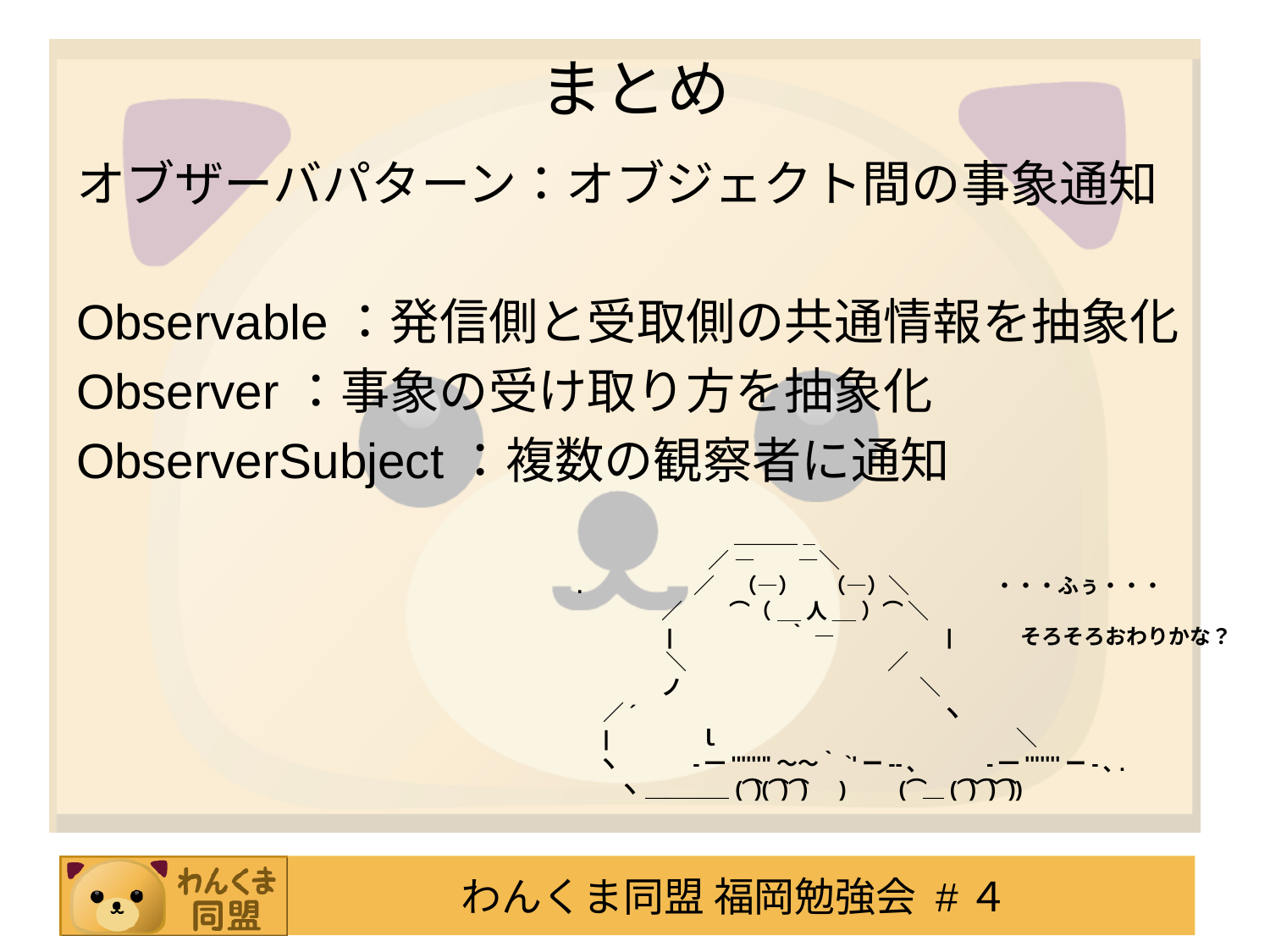

# まとめ
オブザーバパターン：オブジェクト間の事象通知

Observable：発信側と受取側の共通情報を抽象化
Observer：事象の受け取り方を抽象化
ObserverSubject：複数の観察者に通知
　　　　　　 　 ＿＿＿_
　　　　　　 ／ ―　　―＼
.　　　　　／　（―） 　（―）＼　　　　・・・ふぅ・・・
　　　　／　　 ⌒（__人__）⌒ ＼
　　　　|　　 　　　｀ ―　　　　　|　　　そろそろおわりかな？
　　　　 ＼　　　　 　　　　　 ／
　　　　ノ　　　　　　　　　　 　＼
　 ／´　　　　　　　　　　　　 　　ヽ
　|　　　　ｌ　　　　　　　　　　　　　　＼
　ヽ　　　 -一''''''"～～｀`'ー--､　　　-一'''''''ー-､.
　　ヽ ＿＿＿＿(⌒)(⌒)⌒)　)　　(⌒＿(⌒)⌒)⌒))